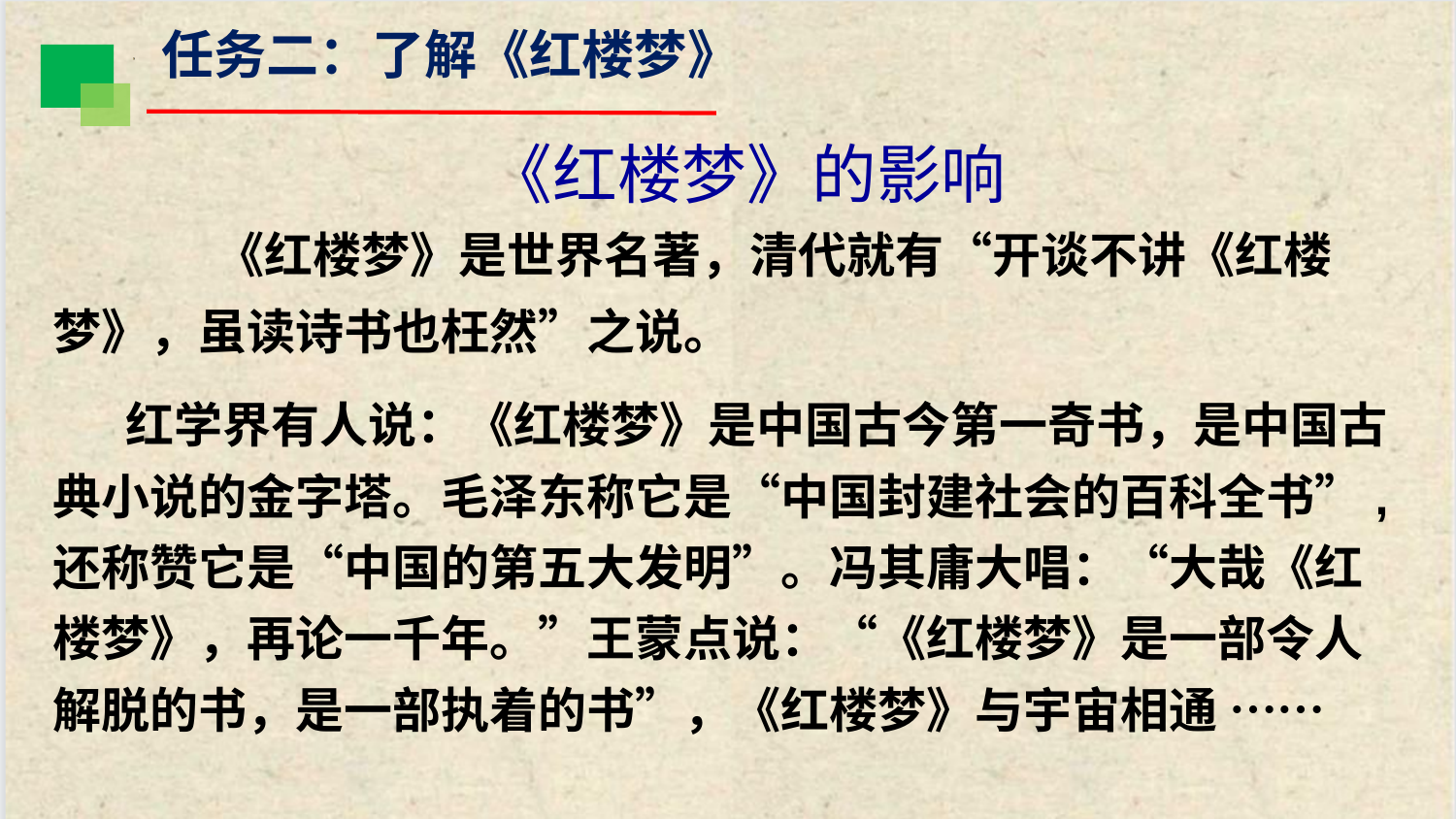

任务二：了解《红楼梦》

《红楼梦》的影响
     《红楼梦》是世界名著，清代就有“开谈不讲《红楼梦》，虽读诗书也枉然”之说。
红学界有人说：《红楼梦》是中国古今第一奇书，是中国古典小说的金字塔。毛泽东称它是“中国封建社会的百科全书”,还称赞它是“中国的第五大发明”。冯其庸大唱：“大哉《红楼梦》，再论一千年。”王蒙点说：“《红楼梦》是一部令人解脱的书，是一部执着的书”，《红楼梦》与宇宙相通 ……